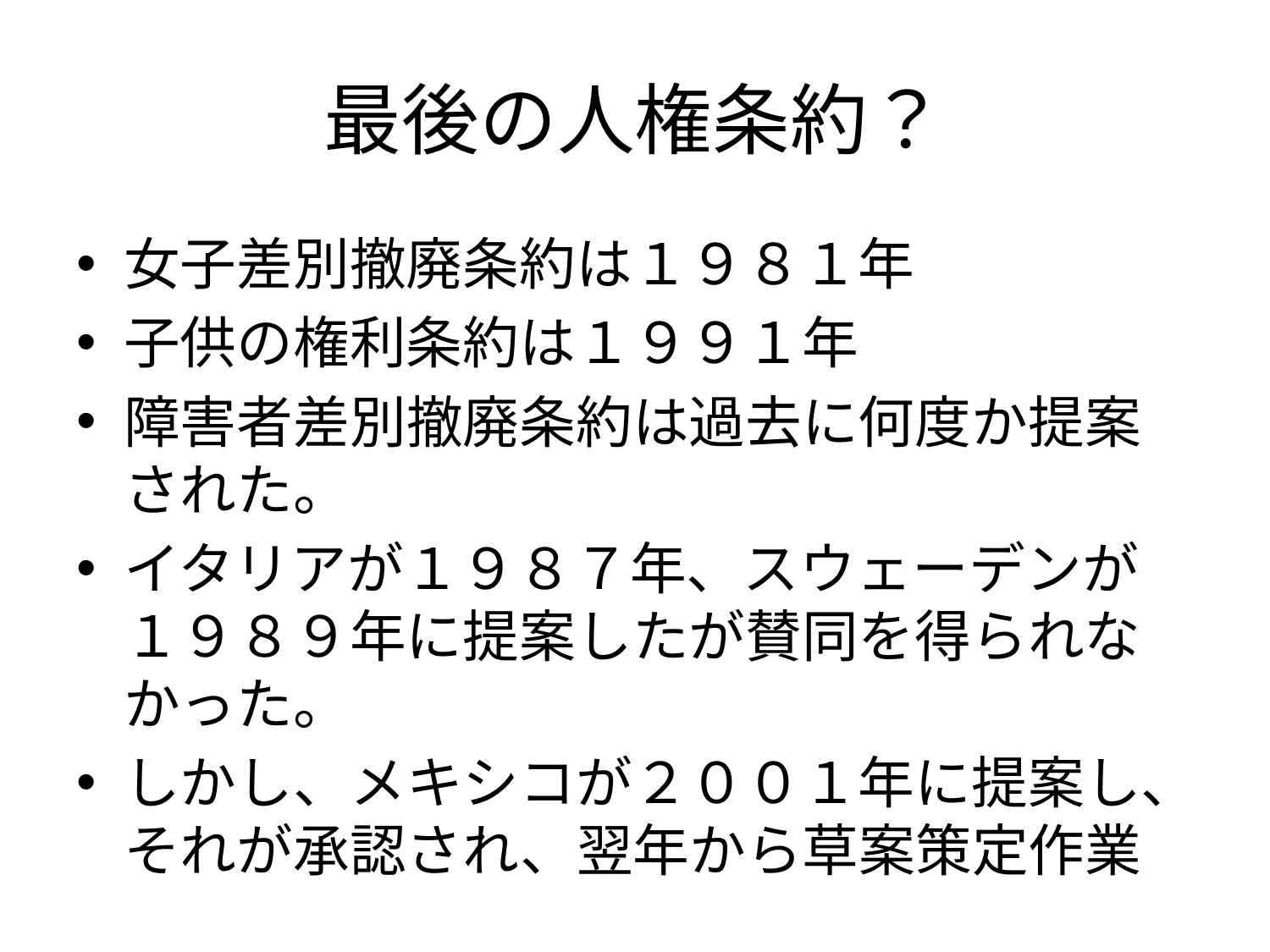

# 最後の人権条約？
女子差別撤廃条約は１９８１年
子供の権利条約は１９９１年
障害者差別撤廃条約は過去に何度か提案された。
イタリアが１９８７年、スウェーデンが１９８９年に提案したが賛同を得られなかった。
しかし、メキシコが２００１年に提案し、それが承認され、翌年から草案策定作業